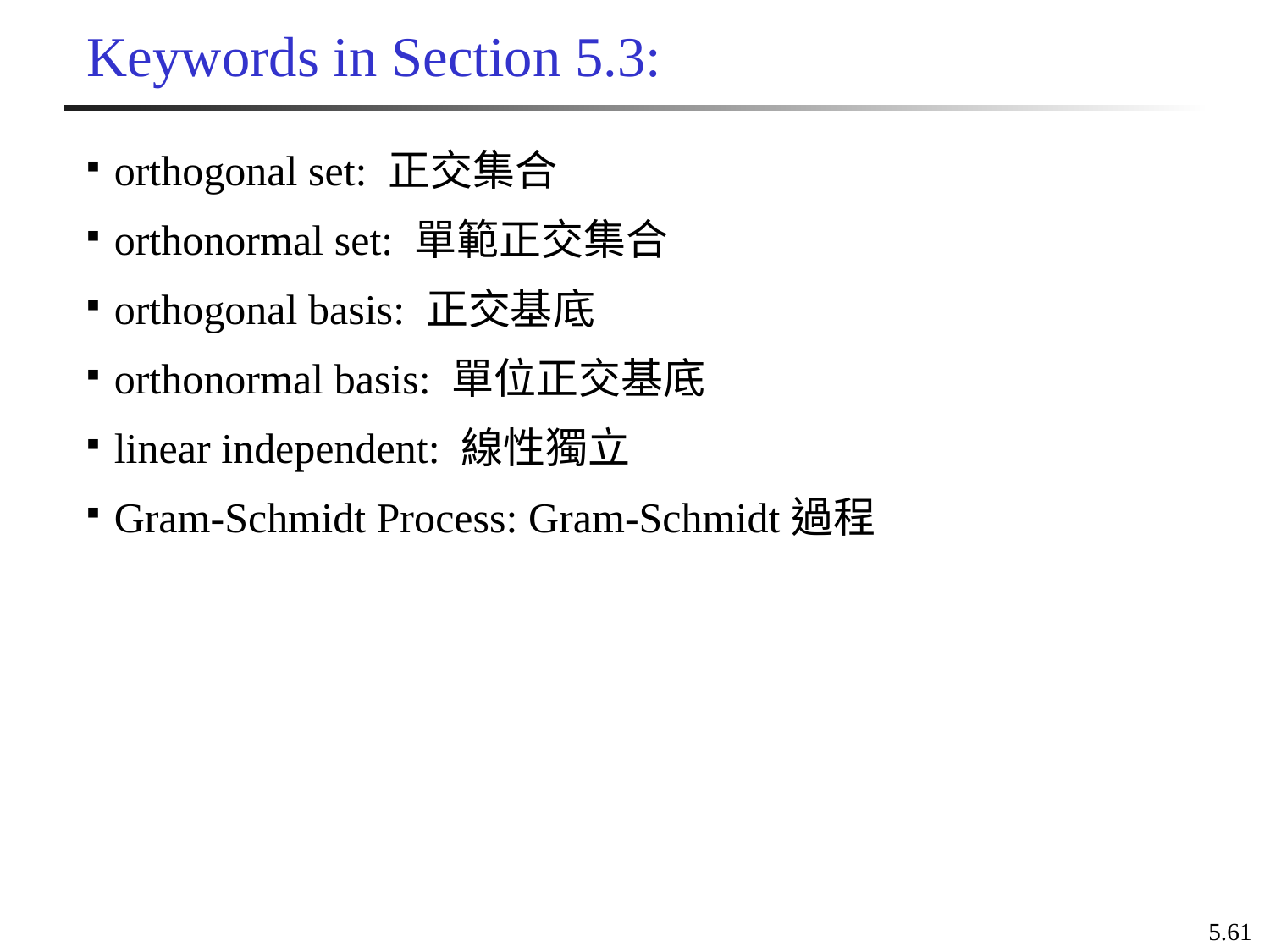

# Keywords in Section 5.3:
orthogonal set: 正交集合
orthonormal set: 單範正交集合
orthogonal basis: 正交基底
orthonormal basis: 單位正交基底
linear independent: 線性獨立
Gram-Schmidt Process: Gram-Schmidt過程
5.61